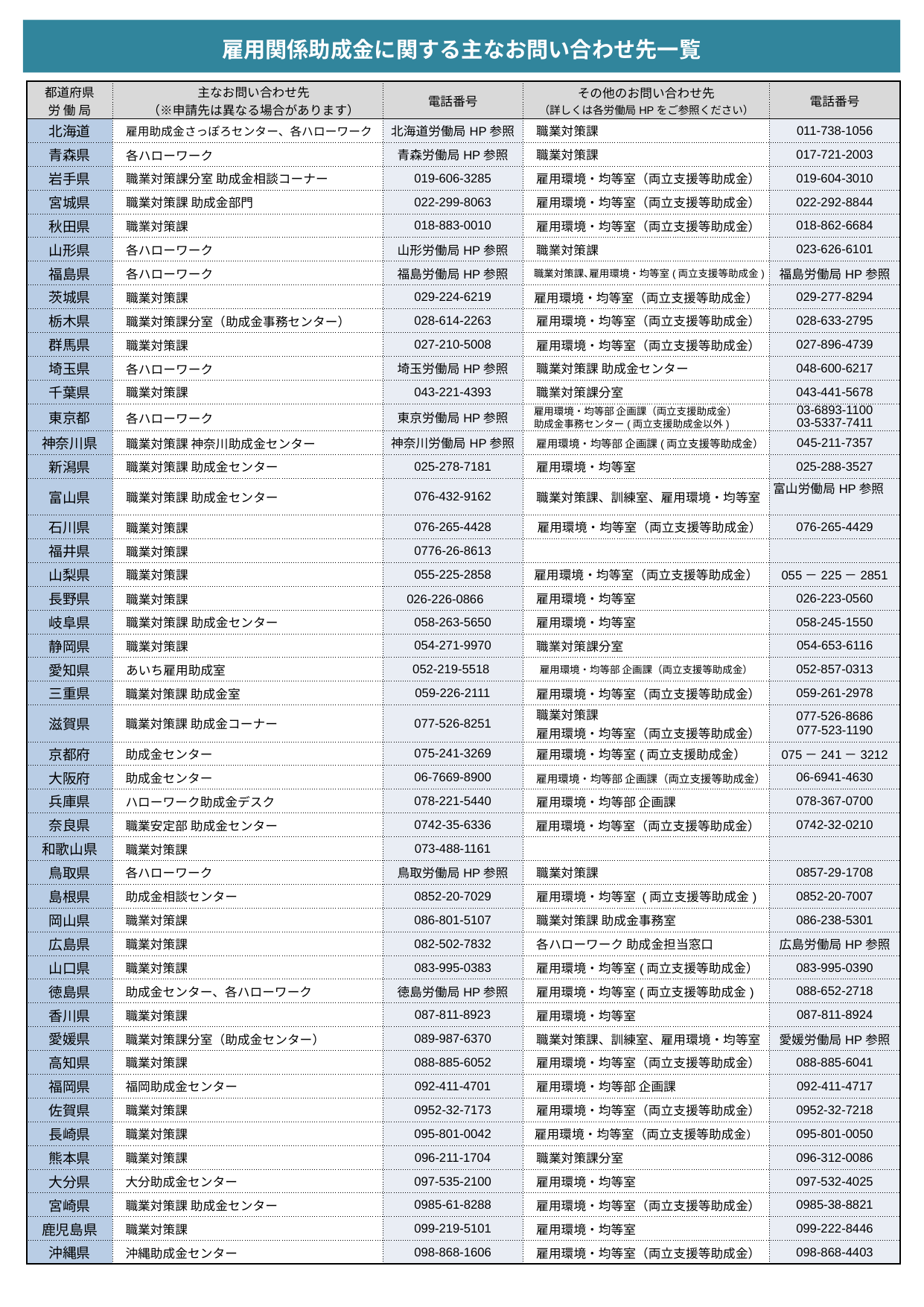

雇用関係助成金に関する主なお問い合わせ先一覧
| 都道府県 労 働 局 |  | 主なお問い合わせ先 （※申請先は異なる場合があります） | 電話番号 | その他のお問い合わせ先 （詳しくは各労働局HPをご参照ください） | 電話番号 |
| --- | --- | --- | --- | --- | --- |
| 北海道 |  | 雇用助成金さっぽろセンター、各ハローワーク | 北海道労働局HP参照 | 職業対策課 | 011-738-1056 |
| 青森県 |  | 各ハローワーク | 青森労働局HP参照 | 職業対策課 | 017-721-2003 |
| 岩手県 |  | 職業対策課分室 助成金相談コーナー | 019-606-3285 | 雇用環境・均等室（両立支援等助成金） | 019-604-3010 |
| 宮城県 |  | 職業対策課 助成金部門 | 022-299-8063 | 雇用環境・均等室（両立支援等助成金） | 022-292-8844 |
| 秋田県 |  | 職業対策課 | 018-883-0010 | 雇用環境・均等室（両立支援等助成金） | 018-862-6684 |
| 山形県 |  | 各ハローワーク | 山形労働局HP参照 | 職業対策課 | 023-626-6101 |
| 福島県 |  | 各ハローワーク | 福島労働局HP参照 | 職業対策課､雇用環境・均等室(両立支援等助成金) | 福島労働局HP参照 |
| 茨城県 |  | 職業対策課 | 029-224-6219 | 雇用環境・均等室（両立支援等助成金） | 029-277-8294 |
| 栃木県 |  | 職業対策課分室（助成金事務センター） | 028-614-2263 | 雇用環境・均等室（両立支援等助成金） | 028-633-2795 |
| 群馬県 |  | 職業対策課 | 027-210-5008 | 雇用環境・均等室（両立支援等助成金） | 027-896-4739 |
| 埼玉県 |  | 各ハローワーク | 埼玉労働局HP参照 | 職業対策課 助成金センター | 048-600-6217 |
| 千葉県 |  | 職業対策課 | 043-221-4393 | 職業対策課分室 | 043-441-5678 |
| 東京都 |  | 各ハローワーク | 東京労働局HP参照 | 雇用環境・均等部 企画課（両立支援助成金） 　助成金事務センター(両立支援助成金以外) | 03-6893-1100 03-5337-7411 |
| 神奈川県 |  | 職業対策課 神奈川助成金センター | 神奈川労働局HP参照 | 雇用環境・均等部 企画課(両立支援等助成金） | 045-211-7357 |
| 新潟県 |  | 職業対策課 助成金センター | 025-278-7181 | 雇用環境・均等室 | 025-288-3527 |
| 富山県 |  | 職業対策課 助成金センター | 076-432-9162 | 職業対策課、訓練室、雇用環境・均等室 | 富山労働局HP参照 |
| 石川県 |  | 職業対策課 | 076-265-4428 | 雇用環境・均等室（両立支援等助成金） | 076-265-4429 |
| 福井県 |  | 職業対策課 | 0776-26-8613 |  |  |
| 山梨県 |  | 職業対策課 | 055-225-2858 | 雇用環境・均等室（両立支援等助成金） | 055－225－2851 |
| 長野県 |  | 職業対策課 | 026-226-0866 | 雇用環境・均等室 | 026-223-0560 |
| 岐阜県 |  | 職業対策課 助成金センター | 058-263-5650 | 雇用環境・均等室 | 058-245-1550 |
| 静岡県 |  | 職業対策課 | 054-271-9970 | 職業対策課分室 | 054-653-6116 |
| 愛知県 |  | あいち雇用助成室 | 052-219-5518 | 雇用環境・均等部 企画課（両立支援等助成金） | 052-857-0313 |
| 三重県 |  | 職業対策課 助成金室 | 059-226-2111 | 雇用環境・均等室（両立支援等助成金） | 059-261-2978 |
| 滋賀県 |  | 職業対策課 助成金コーナー | 077-526-8251 | 職業対策課 　雇用環境・均等室（両立支援等助成金） | 077‐526‐8686 077-523-1190 |
| 京都府 |  | 助成金センター | 075-241-3269 | 雇用環境・均等室(両立支援助成金） | 075－241－3212 |
| 大阪府 |  | 助成金センター | 06-7669-8900 | 雇用環境・均等部 企画課（両立支援等助成金） | 06-6941-4630 |
| 兵庫県 |  | ハローワーク助成金デスク | 078-221-5440 | 雇用環境・均等部 企画課 | 078-367-0700 |
| 奈良県 |  | 職業安定部 助成金センター | 0742-35-6336 | 雇用環境・均等室（両立支援等助成金） | 0742‐32-0210 |
| 和歌山県 |  | 職業対策課 | 073-488-1161 |  |  |
| 鳥取県 |  | 各ハローワーク | 鳥取労働局HP参照 | 職業対策課 | 0857-29-1708 |
| 島根県 |  | 助成金相談センター | 0852-20-7029 | 雇用環境・均等室 (両立支援等助成金) | 0852-20-7007 |
| 岡山県 |  | 職業対策課 | 086-801-5107 | 職業対策課 助成金事務室 | 086-238-5301 |
| 広島県 |  | 職業対策課 | 082-502-7832 | 各ハローワーク 助成金担当窓口 | 広島労働局HP参照 |
| 山口県 |  | 職業対策課 | 083-995-0383 | 雇用環境・均等室(両立支援等助成金） | 083-995-0390 |
| 徳島県 |  | 助成金センター、各ハローワーク | 徳島労働局HP参照 | 雇用環境・均等室(両立支援等助成金) | 088-652-2718 |
| 香川県 |  | 職業対策課 | 087-811-8923 | 雇用環境・均等室 | 087-811-8924 |
| 愛媛県 |  | 職業対策課分室（助成金センター） | 089-987-6370 | 職業対策課、訓練室、雇用環境・均等室 | 愛媛労働局HP参照 |
| 高知県 |  | 職業対策課 | 088-885-6052 | 雇用環境・均等室（両立支援等助成金） | 088-885-6041 |
| 福岡県 |  | 福岡助成金センター | 092-411-4701 | 雇用環境・均等部 企画課 | 092-411-4717 |
| 佐賀県 |  | 職業対策課 | 0952-32-7173 | 雇用環境・均等室（両立支援等助成金） | 0952-32-7218 |
| 長崎県 |  | 職業対策課 | 095-801-0042 | 雇用環境・均等室（両立支援等助成金） | 095-801-0050 |
| 熊本県 |  | 職業対策課 | 096-211-1704 | 職業対策課分室 | 096-312-0086 |
| 大分県 |  | 大分助成金センター | 097-535-2100 | 雇用環境・均等室 | 097-532-4025 |
| 宮崎県 |  | 職業対策課 助成金センター | 0985-61-8288 | 雇用環境・均等室（両立支援等助成金） | 0985-38-8821 |
| 鹿児島県 |  | 職業対策課 | 099-219-5101 | 雇用環境・均等室 | 099-222-8446 |
| 沖縄県 |  | 沖縄助成金センター | 098-868-1606 | 雇用環境・均等室（両立支援等助成金） | 098-868-4403 |